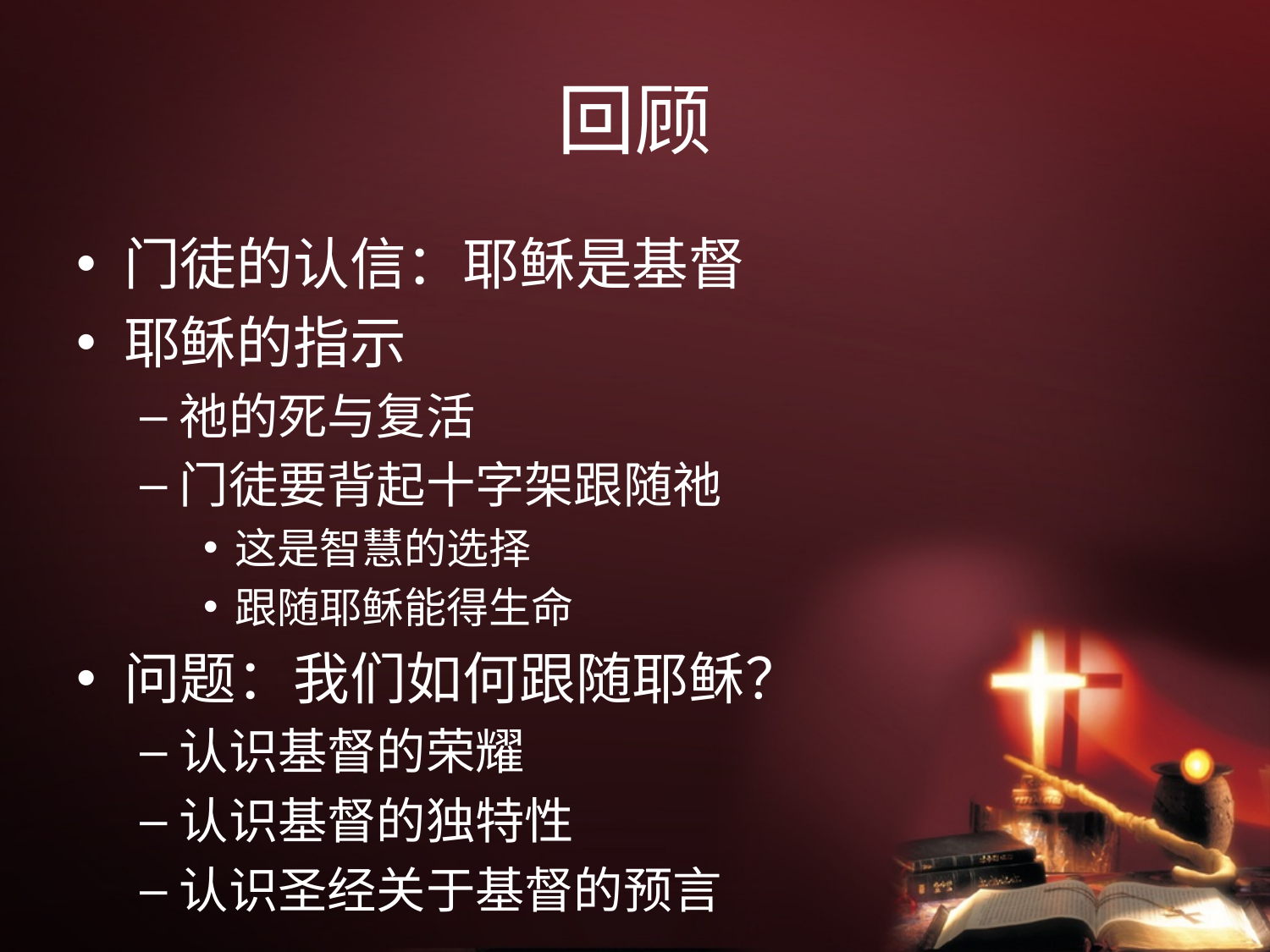

# 回顾
门徒的认信：耶稣是基督
耶稣的指示
祂的死与复活
门徒要背起十字架跟随祂
这是智慧的选择
跟随耶稣能得生命
问题：我们如何跟随耶稣？
认识基督的荣耀
认识基督的独特性
认识圣经关于基督的预言